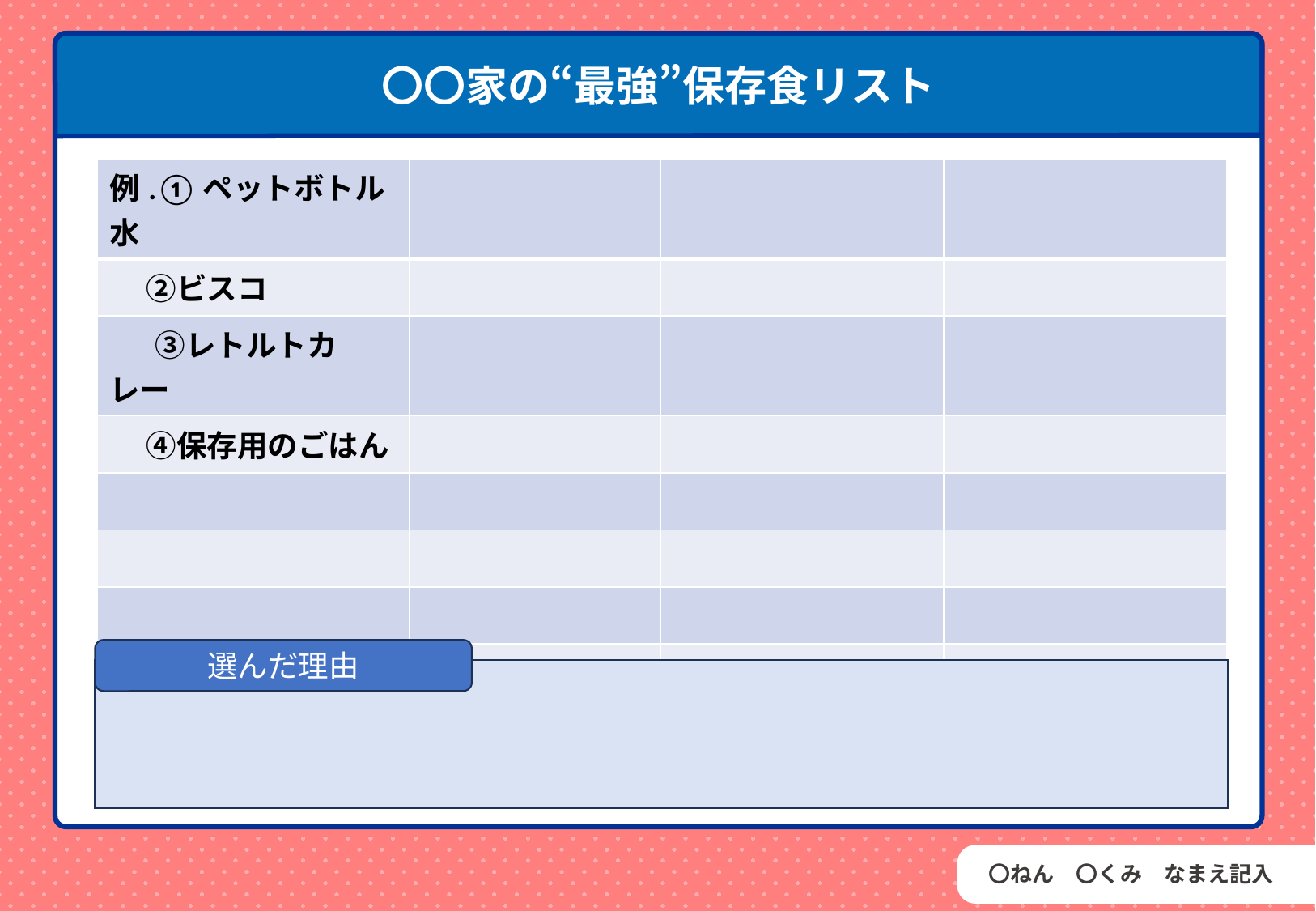

〇〇家の“最強”保存食リスト

| 例.①ペットボトル水 |  |  |  |
| --- | --- | --- | --- |
| ②ビスコ |  |  |  |
| ③レトルトカレー |  |  |  |
| ④保存用のごはん |  |  |  |
|  |  |  |  |
|  |  |  |  |
|  |  |  |  |
|  |  |  |  |
調べ方
調べ方
調べ方
選んだ理由

〇ねん　〇くみ　なまえ記入